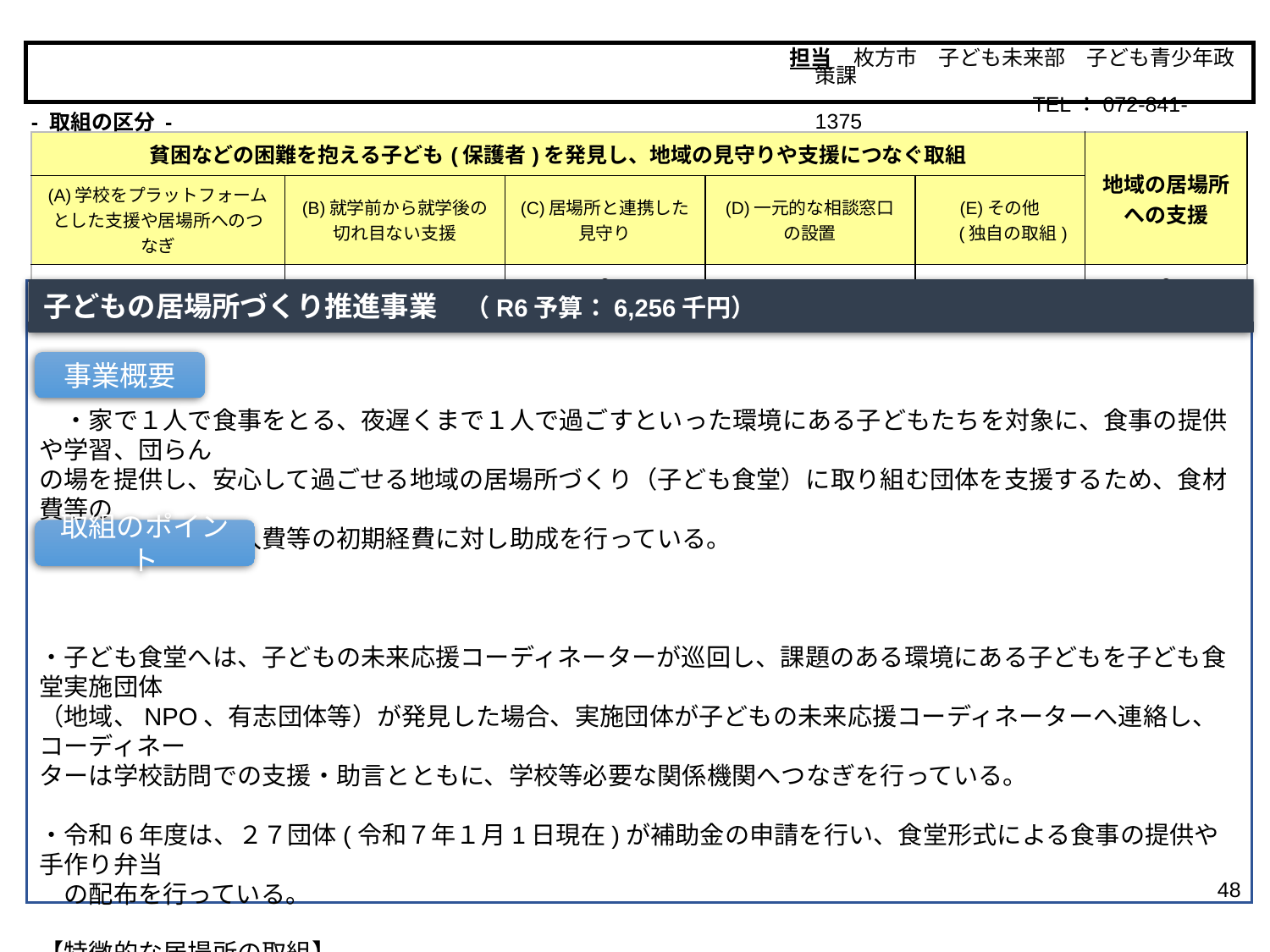

担当　枚方市　子ども未来部　子ども青少年政策課
　　　　　　　　　　　 TEL：072-841-1375
枚方市
- 取組の区分 -
| 貧困などの困難を抱える子ども(保護者)を発見し、地域の見守りや支援につなぐ取組 |  |  |  |  | 地域の居場所 への支援 |
| --- | --- | --- | --- | --- | --- |
| (A)学校をプラットフォームとした支援や居場所へのつなぎ | (B)就学前から就学後の 切れ目ない支援 | (C)居場所と連携した 見守り | (D)一元的な相談窓口 の設置 | (E)その他 　 (独自の取組) |  |
|  |  | ○ |  |  | ○ |
子どもの居場所づくり推進事業　（R6予算：6,256千円）

　・家で１人で食事をとる、夜遅くまで１人で過ごすといった環境にある子どもたちを対象に、食事の提供や学習、団らん
の場を提供し、安心して過ごせる地域の居場所づくり（子ども食堂）に取り組む団体を支援するため、食材費等の
運営経費や備品購入費等の初期経費に対し助成を行っている。

・子ども食堂へは、子どもの未来応援コーディネーターが巡回し、課題のある環境にある子どもを子ども食堂実施団体
（地域、NPO、有志団体等）が発見した場合、実施団体が子どもの未来応援コーディネーターへ連絡し、コーディネー
ターは学校訪問での支援・助言とともに、学校等必要な関係機関へつなぎを行っている。

・令和6年度は、２７団体(令和７年１月1日現在)が補助金の申請を行い、食堂形式による食事の提供や手作り弁当
　の配布を行っている。

【特徴的な居場所の取組】
・27団体の中で、8団体は、小学校の家庭科室で調理し、子どもたちへ食事の提供を行っている。
　その内の2団体は、土曜日に朝食の提供を行っている。

事業概要
取組のポイント
48